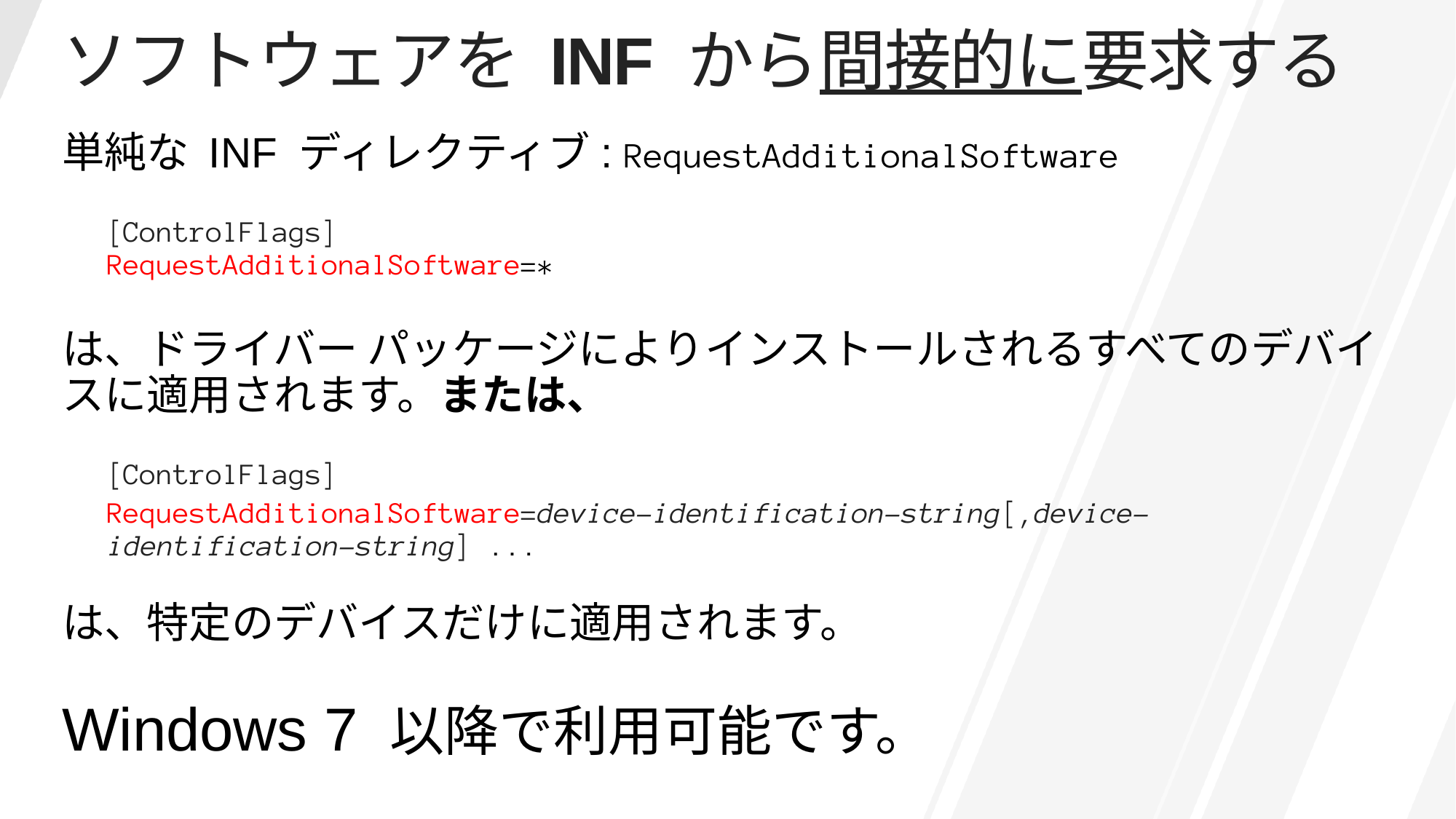

# ソフトウェアを INF から間接的に要求する
単純な INF ディレクティブ: RequestAdditionalSoftware

[ControlFlags]
RequestAdditionalSoftware=*

は、ドライバー パッケージによりインストールされるすべてのデバイスに適用されます。または、

[ControlFlags]
RequestAdditionalSoftware=device-identification-string[,device-identification-string] ...

は、特定のデバイスだけに適用されます。

Windows 7 以降で利用可能です。